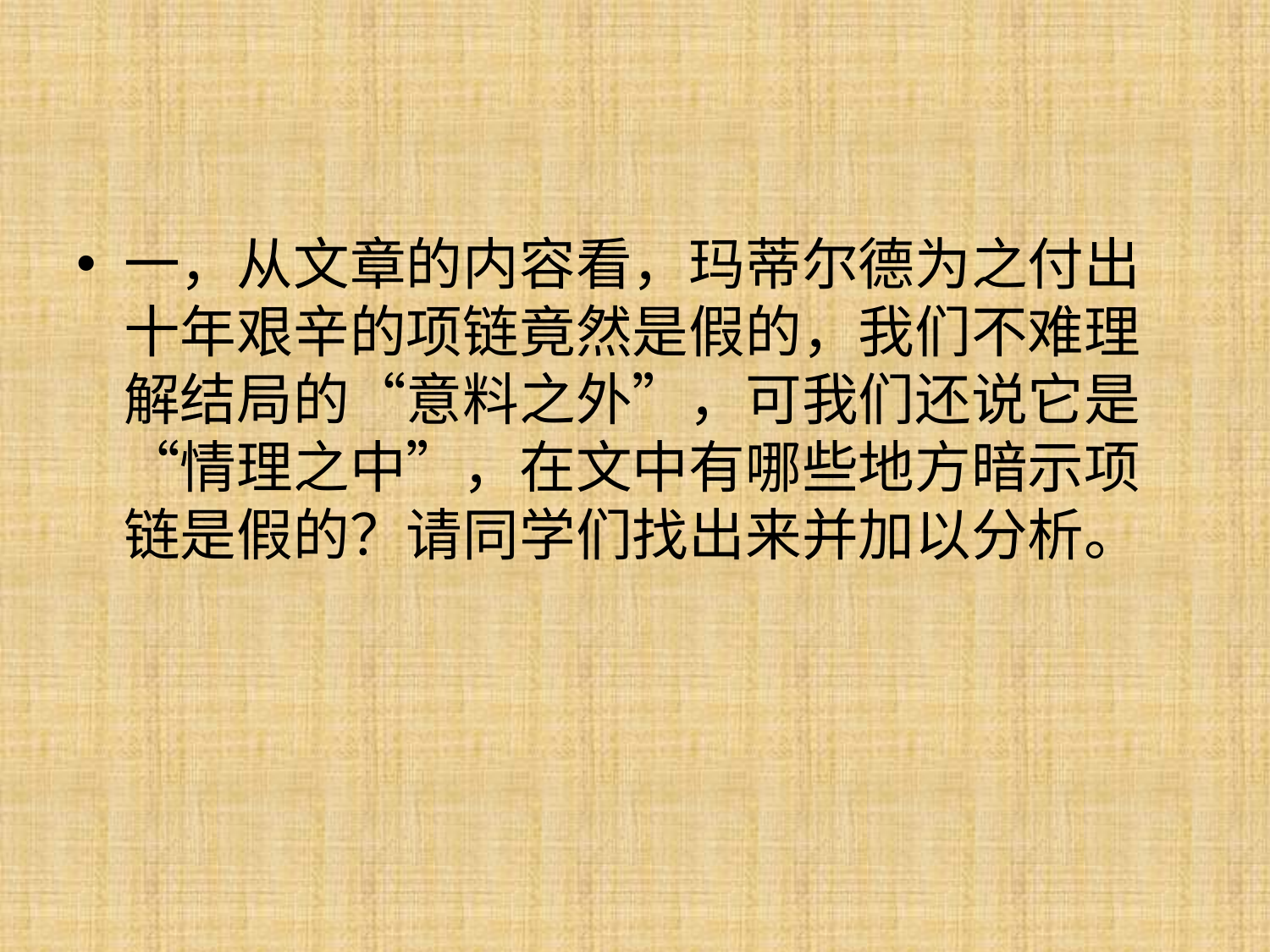

#
一，从文章的内容看，玛蒂尔德为之付出十年艰辛的项链竟然是假的，我们不难理解结局的“意料之外”，可我们还说它是“情理之中”，在文中有哪些地方暗示项链是假的？请同学们找出来并加以分析。